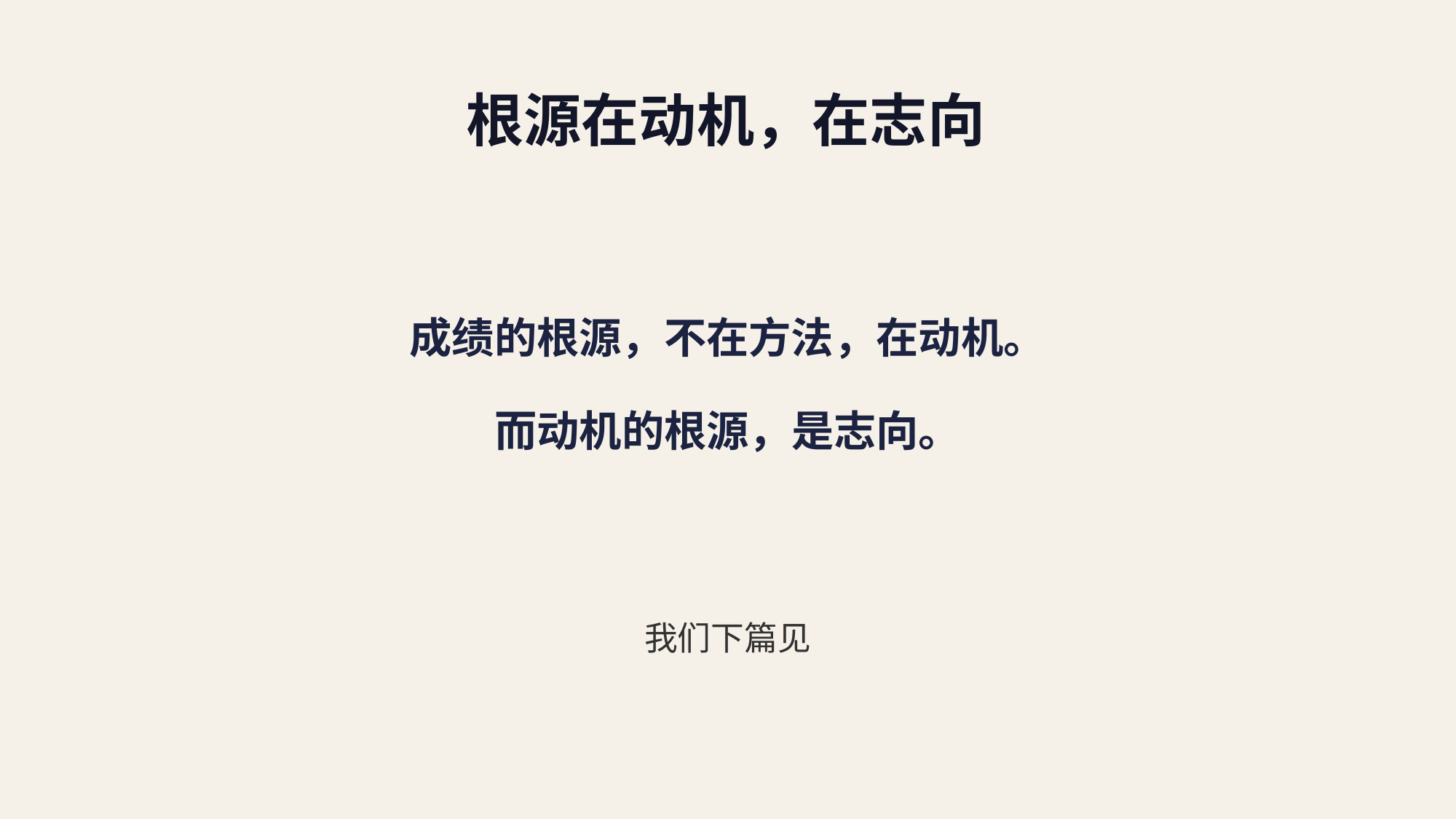

根源在动机，在志向
成绩的根源，不在方法，在动机。
而动机的根源，是志向。
我们下篇见